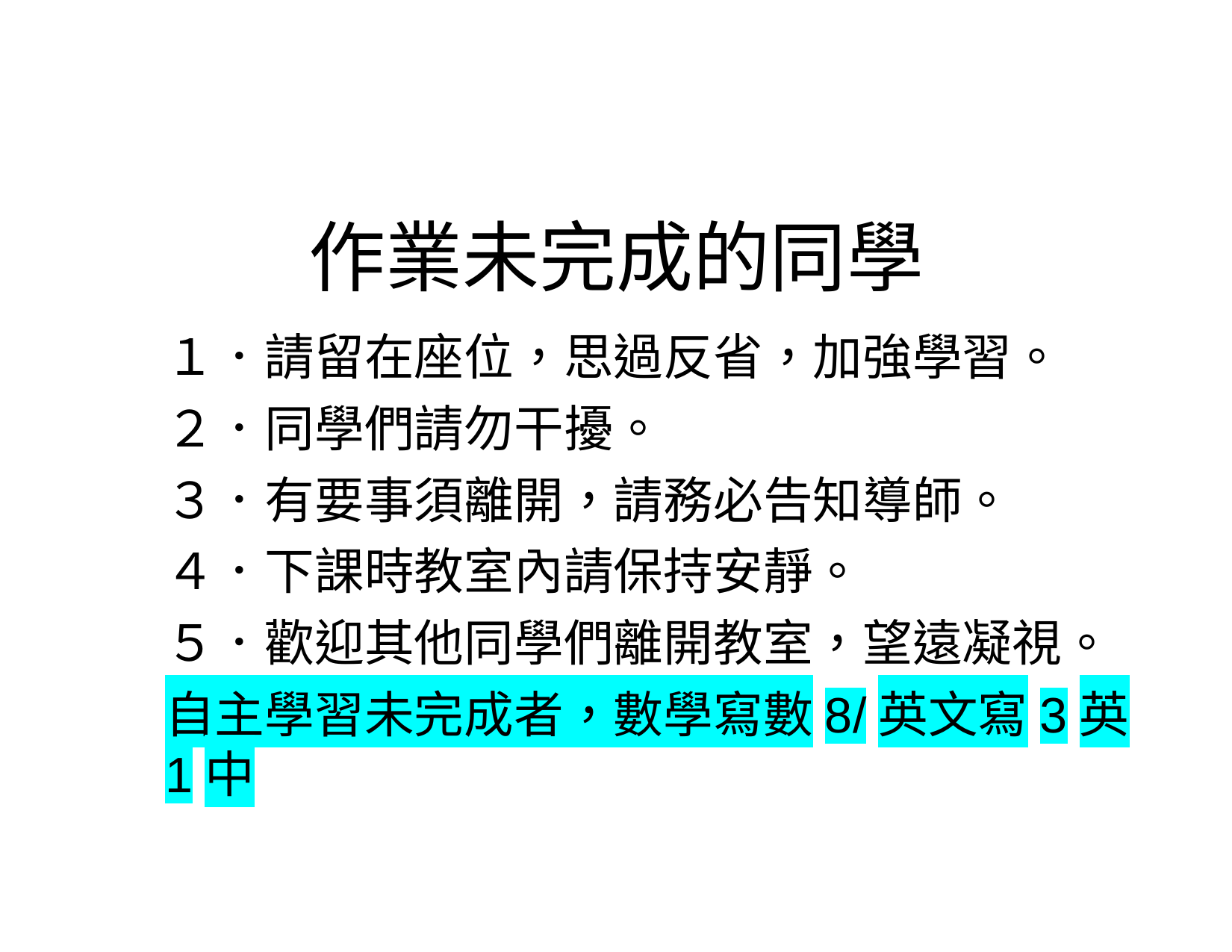

# 作業未完成的同學
１．請留在座位，思過反省，加強學習。
２．同學們請勿干擾。
３．有要事須離開，請務必告知導師。
４．下課時教室內請保持安靜。
５．歡迎其他同學們離開教室，望遠凝視。
自主學習未完成者，數學寫數8/英文寫3英1中